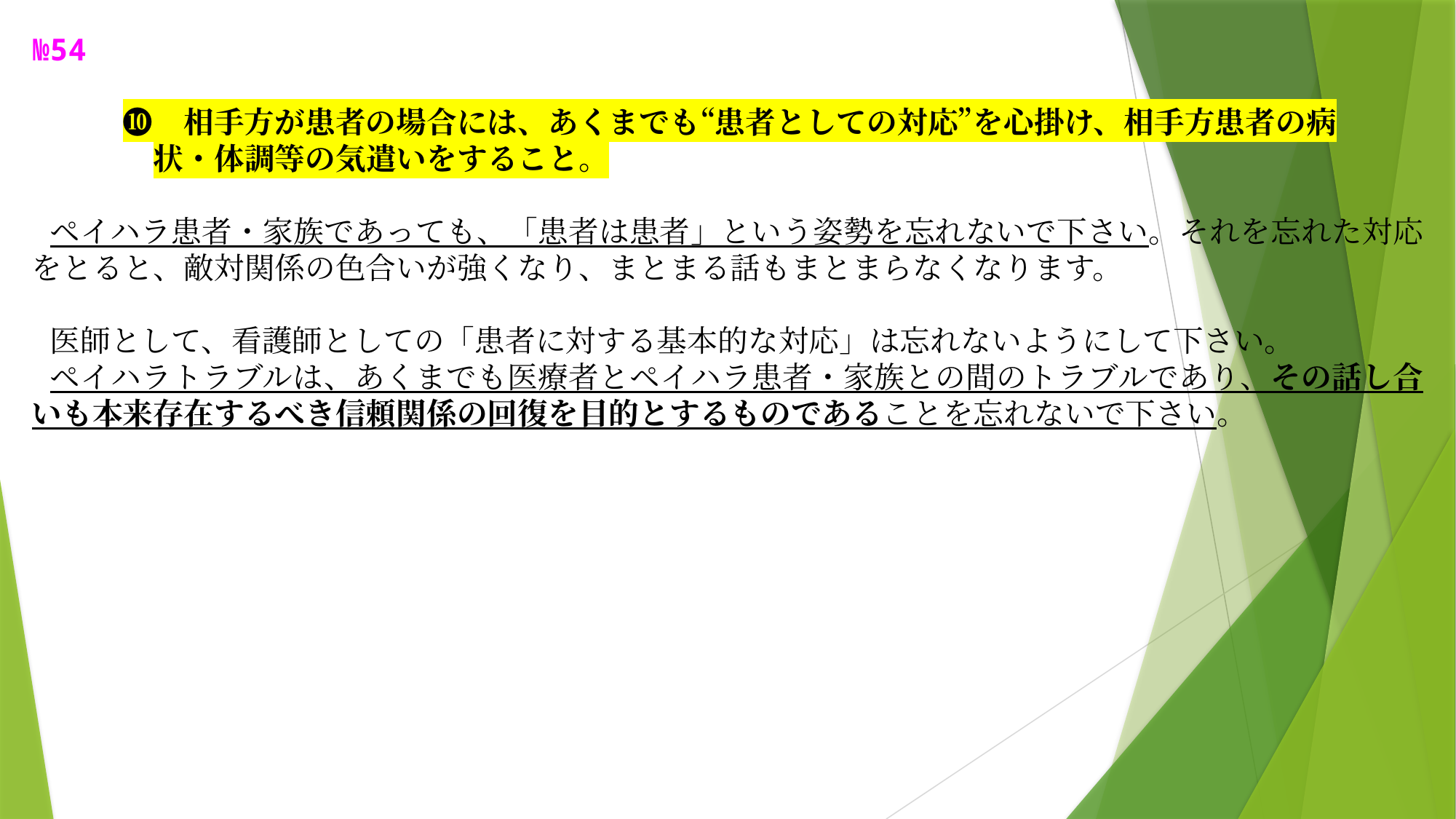

№54

　　　❿　相手方が患者の場合には、あくまでも“患者としての対応”を心掛け、相手方患者の病
　　　　状・体調等の気遣いをすること。

ペイハラ患者・家族であっても、「患者は患者」という姿勢を忘れないで下さい。それを忘れた対応をとると、敵対関係の色合いが強くなり、まとまる話もまとまらなくなります。

医師として、看護師としての「患者に対する基本的な対応」は忘れないようにして下さい。
ペイハラトラブルは、あくまでも医療者とペイハラ患者・家族との間のトラブルであり、その話し合いも本来存在するべき信頼関係の回復を目的とするものであることを忘れないで下さい。